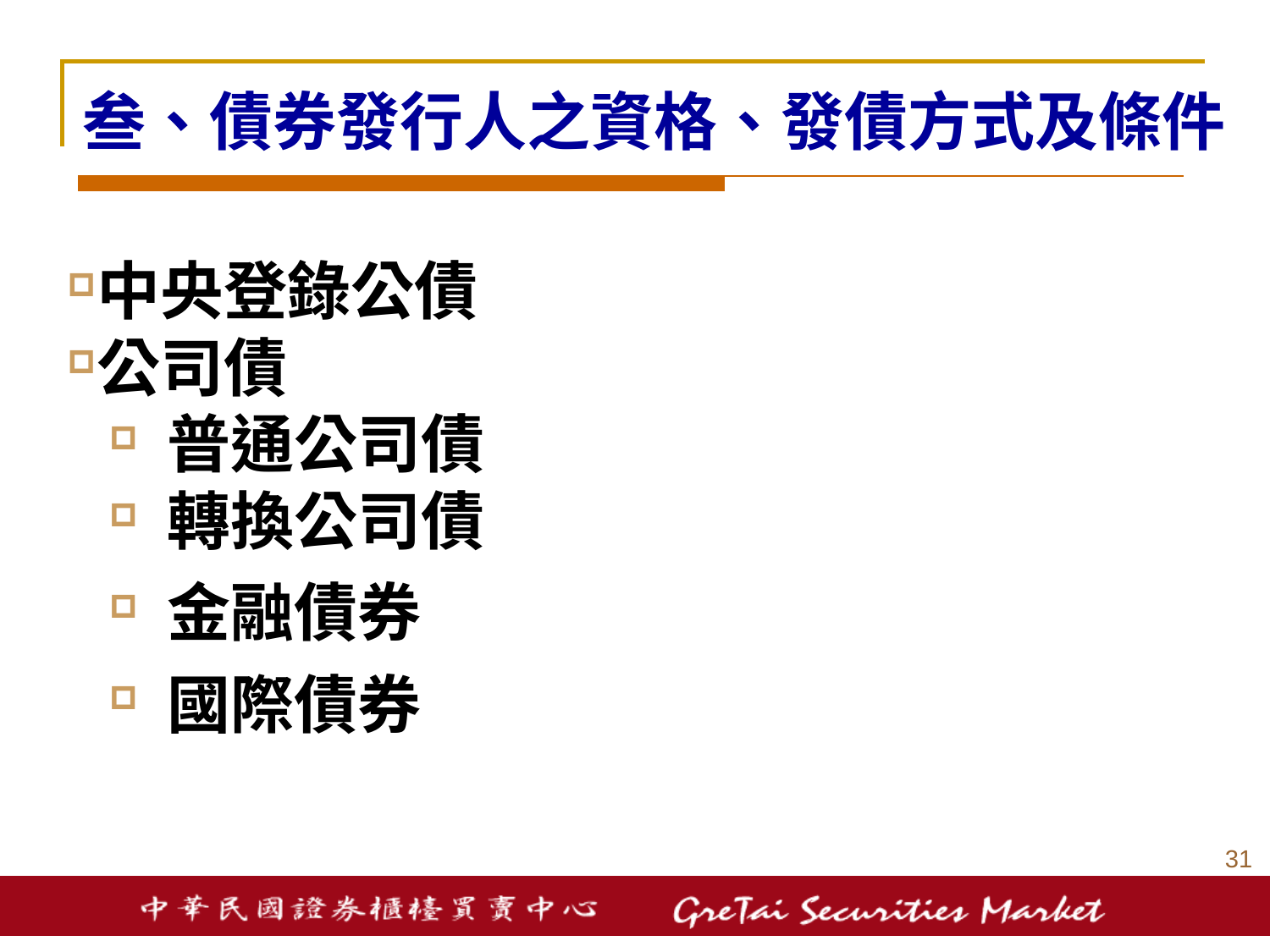

# 叁、債券發行人之資格、發債方式及條件

中央登錄公債
公司債
普通公司債
轉換公司債
金融債券
國際債券
31